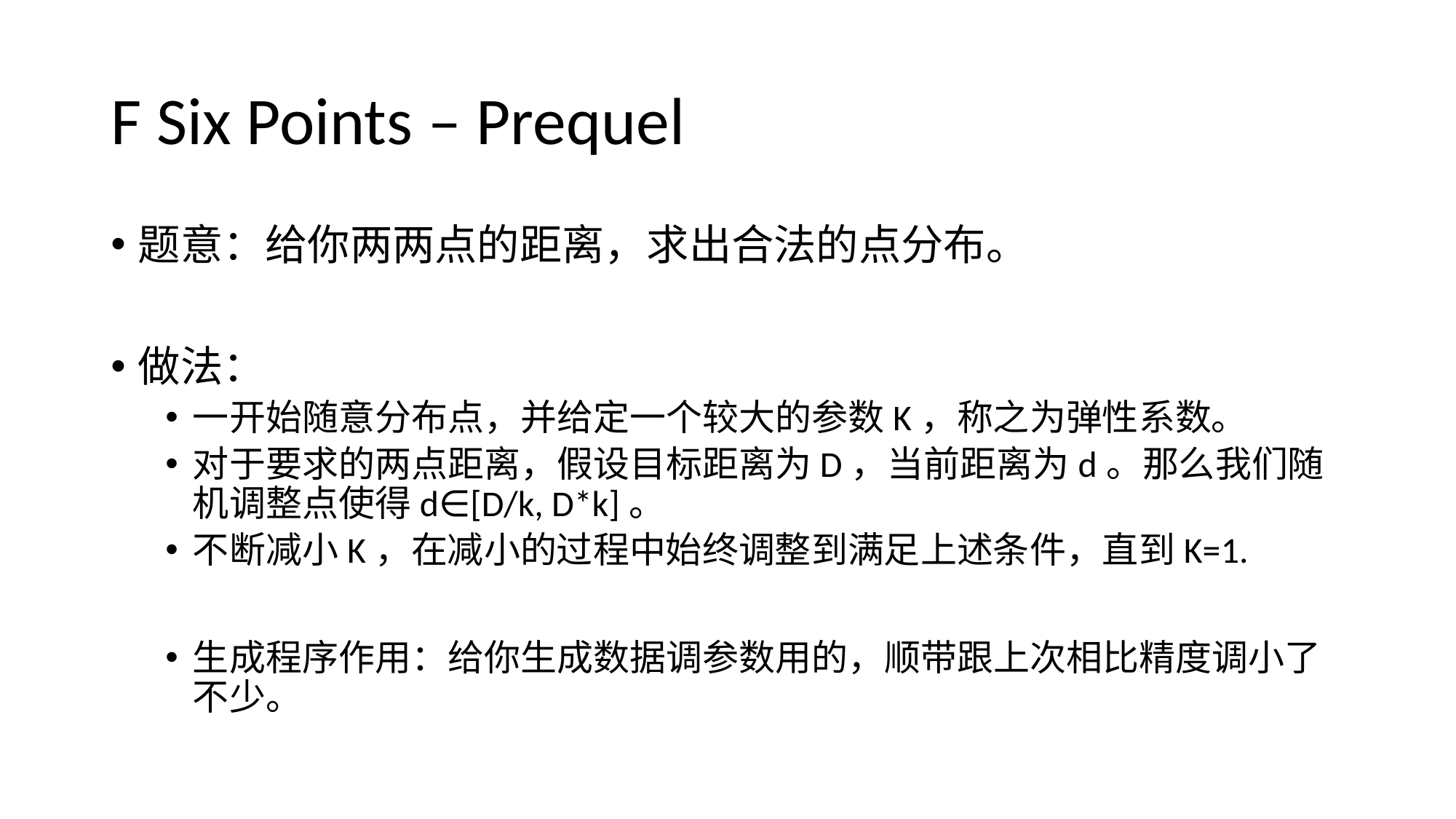

# F Six Points – Prequel
题意：给你两两点的距离，求出合法的点分布。

做法：
一开始随意分布点，并给定一个较大的参数K，称之为弹性系数。
对于要求的两点距离，假设目标距离为D，当前距离为d。那么我们随机调整点使得d∈[D/k, D*k]。
不断减小K，在减小的过程中始终调整到满足上述条件，直到K=1.

生成程序作用：给你生成数据调参数用的，顺带跟上次相比精度调小了不少。